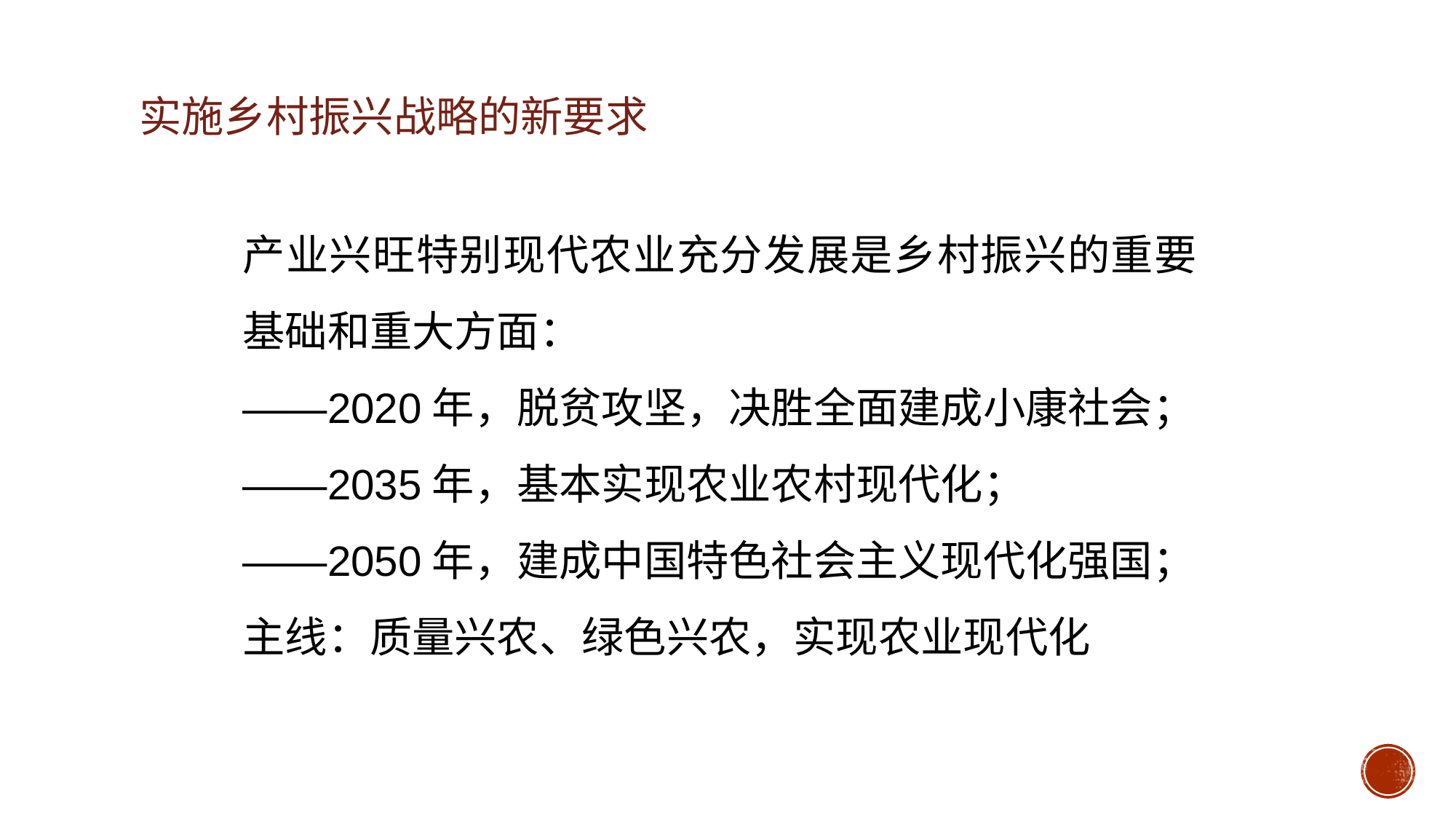

实施乡村振兴战略的新要求
产业兴旺特别现代农业充分发展是乡村振兴的重要基础和重大方面：
——2020年，脱贫攻坚，决胜全面建成小康社会；
——2035年，基本实现农业农村现代化；
——2050年，建成中国特色社会主义现代化强国；
主线：质量兴农、绿色兴农，实现农业现代化